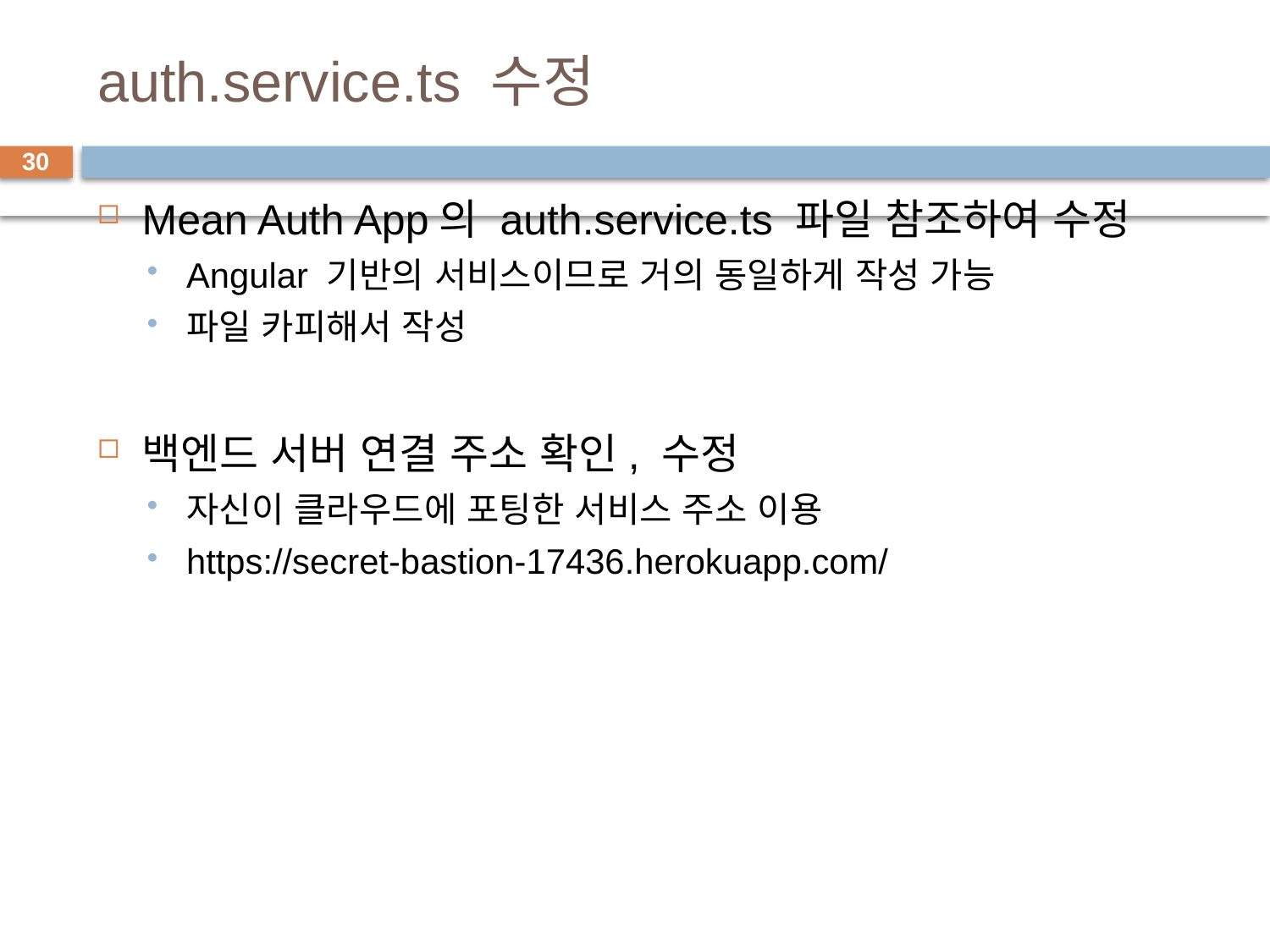

# auth.service.ts 수정
30
Mean Auth App의 auth.service.ts 파일 참조하여 수정
Angular 기반의 서비스이므로 거의 동일하게 작성 가능
파일 카피해서 작성

백엔드 서버 연결 주소 확인, 수정
자신이 클라우드에 포팅한 서비스 주소 이용
https://secret-bastion-17436.herokuapp.com/